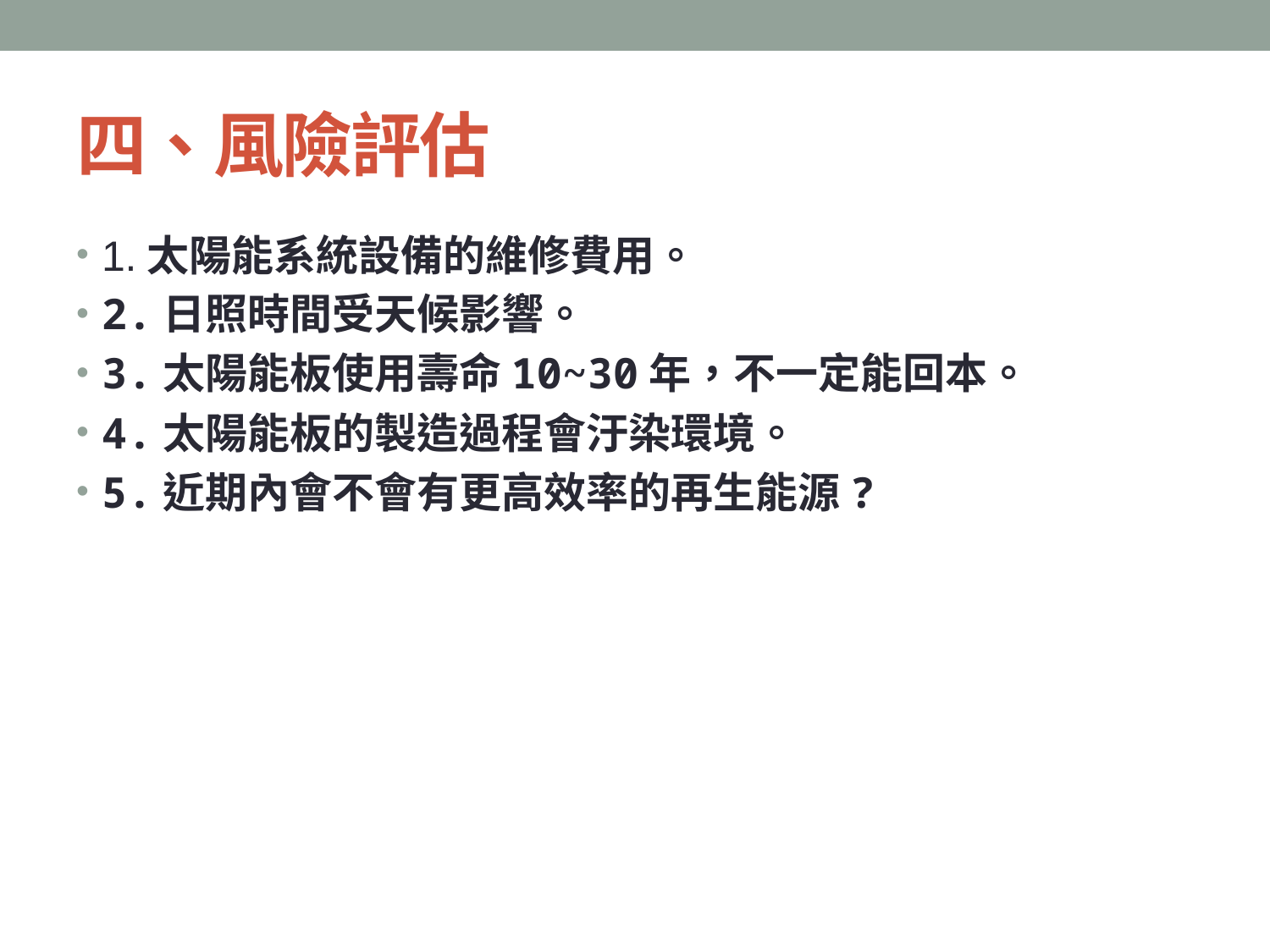

# 四、風險評估
1.太陽能系統設備的維修費用。
2.日照時間受天候影響。
3.太陽能板使用壽命10~30年，不一定能回本。
4.太陽能板的製造過程會汙染環境。
5.近期內會不會有更高效率的再生能源?